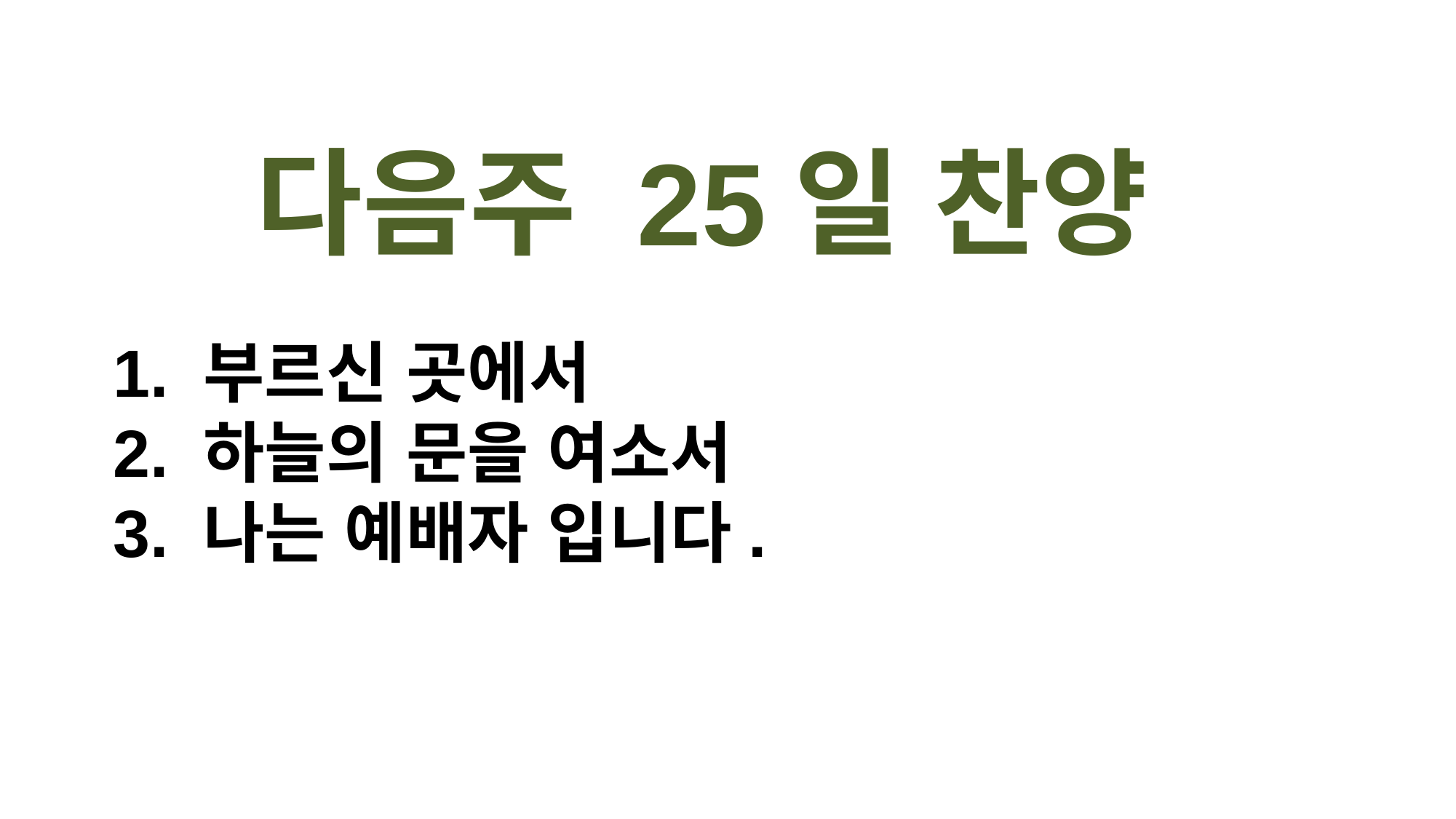

다음주 25일 찬양
1. 부르신 곳에서
2. 하늘의 문을 여소서
3. 나는 예배자 입니다.